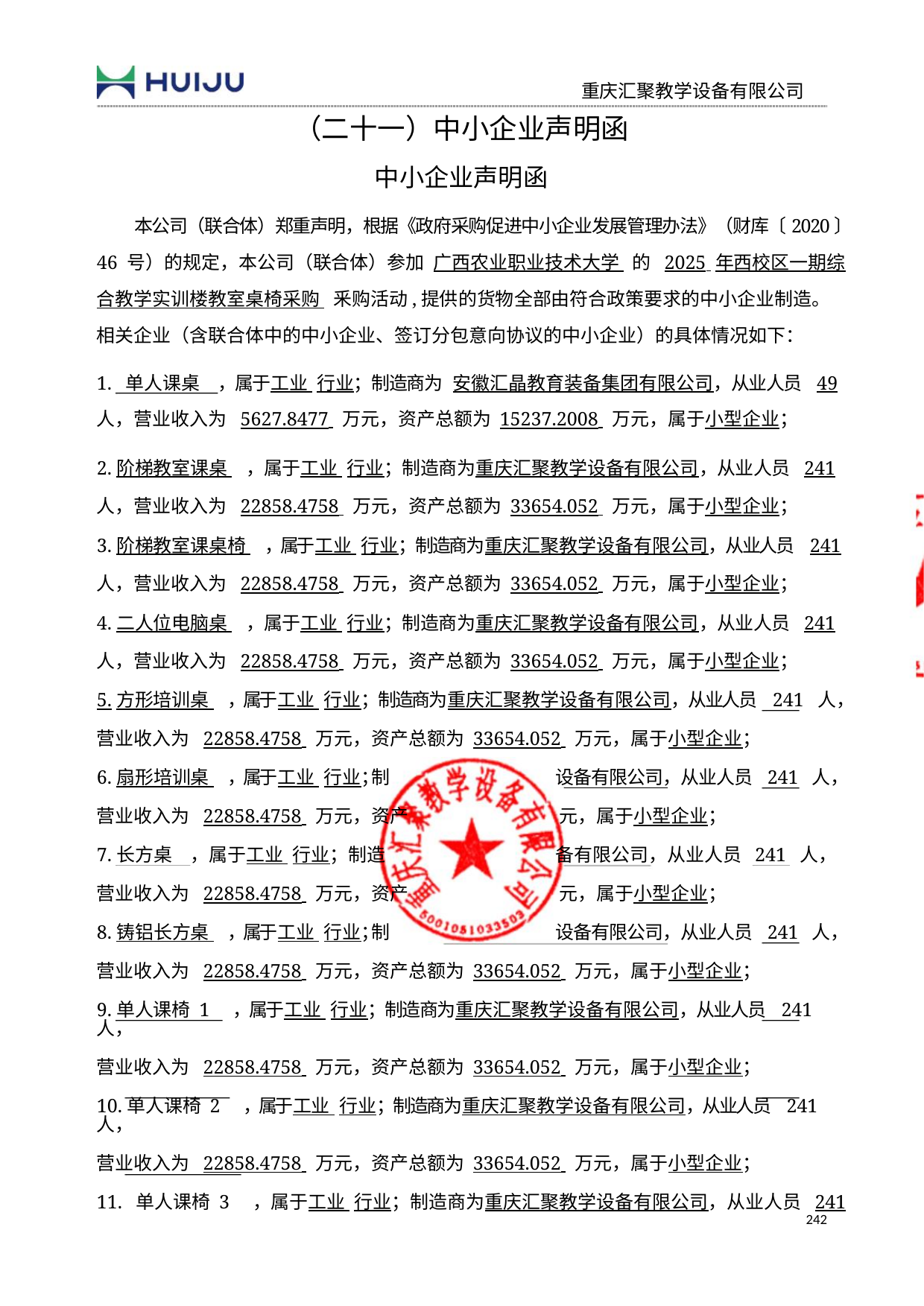

重庆汇聚教学设备有限公司

（二十一）中小企业声明函
中小企业声明函
本公司（联合体）郑重声明，根据《政府采购促进中小企业发展管理办法》（财库〔2020〕
46 号）的规定，本公司（联合体）参加 广西农业职业技术大学  的 2025 年西校区一期综
合教学实训楼教室桌椅采购  釆购活动,提供的货物全部由符合政策要求的中小企业制造。
相关企业（含联合体中的中小企业、签订分包意向协议的中小企业）的具体情况如下：
1. 单人课桌 ，属于工业 行业；制造商为 安徽汇晶教育装备集团有限公司，从业人员 49
人，营业收入为 5627.8477  万元，资产总额为 15237.2008  万元，属于小型企业；

2.阶梯教室课桌 ，属于工业 行业；制造商为重庆汇聚教学设备有限公司，从业人员 241
人，营业收入为 22858.4758  万元，资产总额为 33654.052  万元，属于小型企业；
3.阶梯教室课桌椅 ，属于工业 行业；制造商为重庆汇聚教学设备有限公司，从业人员 241
人，营业收入为 22858.4758  万元，资产总额为 33654.052  万元，属于小型企业；
4.二人位电脑桌 ，属于工业 行业；制造商为重庆汇聚教学设备有限公司，从业人员 241
人，营业收入为 22858.4758  万元，资产总额为 33654.052  万元，属于小型企业；
5.方形培训桌 ，属于工业 行业；制造商为重庆汇聚教学设备有限公司，从业人员 241 人，
营业收入为 22858.4758  万元，资产总额为 33654.052  万元，属于小型企业；

6.扇形培训桌 ，属于工业 行业；制
营业收入为 22858.4758  万元，资产
7.长方桌 ，属于工业 行业；制造
营业收入为 22858.4758  万元，资产
8.铸铝长方桌 ，属于工业 行业；制
设备有限公司，从业人员 241 人，
元，属于小型企业；

备有限公司，从业人员 241 人，
元，属于小型企业；

设备有限公司，从业人员 241 人，

营业收入为 22858.4758  万元，资产总额为 33654.052  万元，属于小型企业；
9.单人课椅 1 ，属于工业 行业；制造商为重庆汇聚教学设备有限公司，从业人员 241 人，
营业收入为 22858.4758  万元，资产总额为 33654.052  万元，属于小型企业；
10.单人课椅 2 ，属于工业 行业；制造商为重庆汇聚教学设备有限公司，从业人员 241 人，
营业收入为 22858.4758  万元，资产总额为 33654.052  万元，属于小型企业；
11. 单人课椅 3 ，属于工业 行业；制造商为重庆汇聚教学设备有限公司，从业人员 241

242